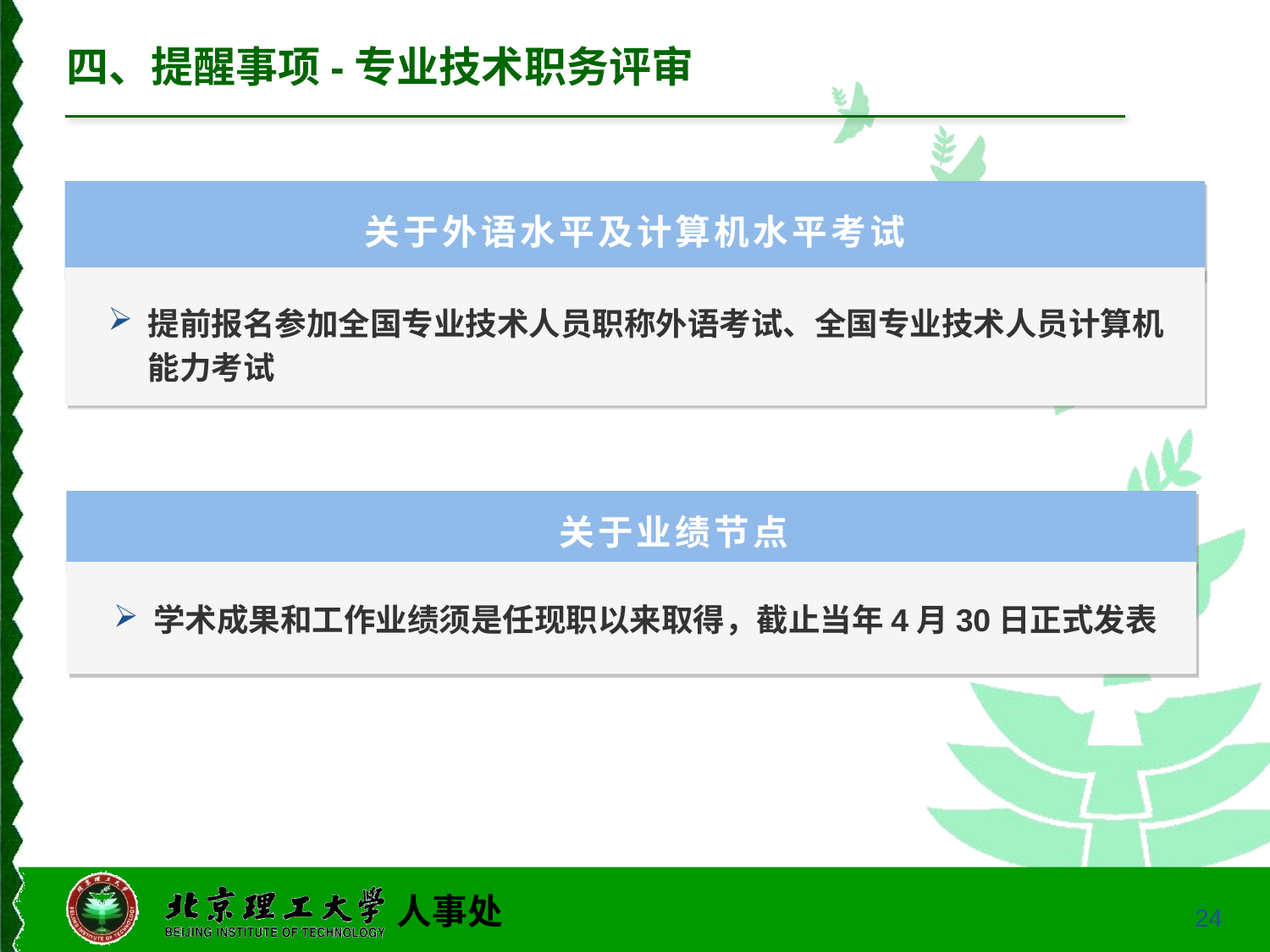

四、提醒事项-专业技术职务评审
关于外语水平及计算机水平考试

提前报名参加全国专业技术人员职称外语考试、全国专业技术人员计算机能力考试
关于业绩节点

学术成果和工作业绩须是任现职以来取得，截止当年4月30日正式发表

24